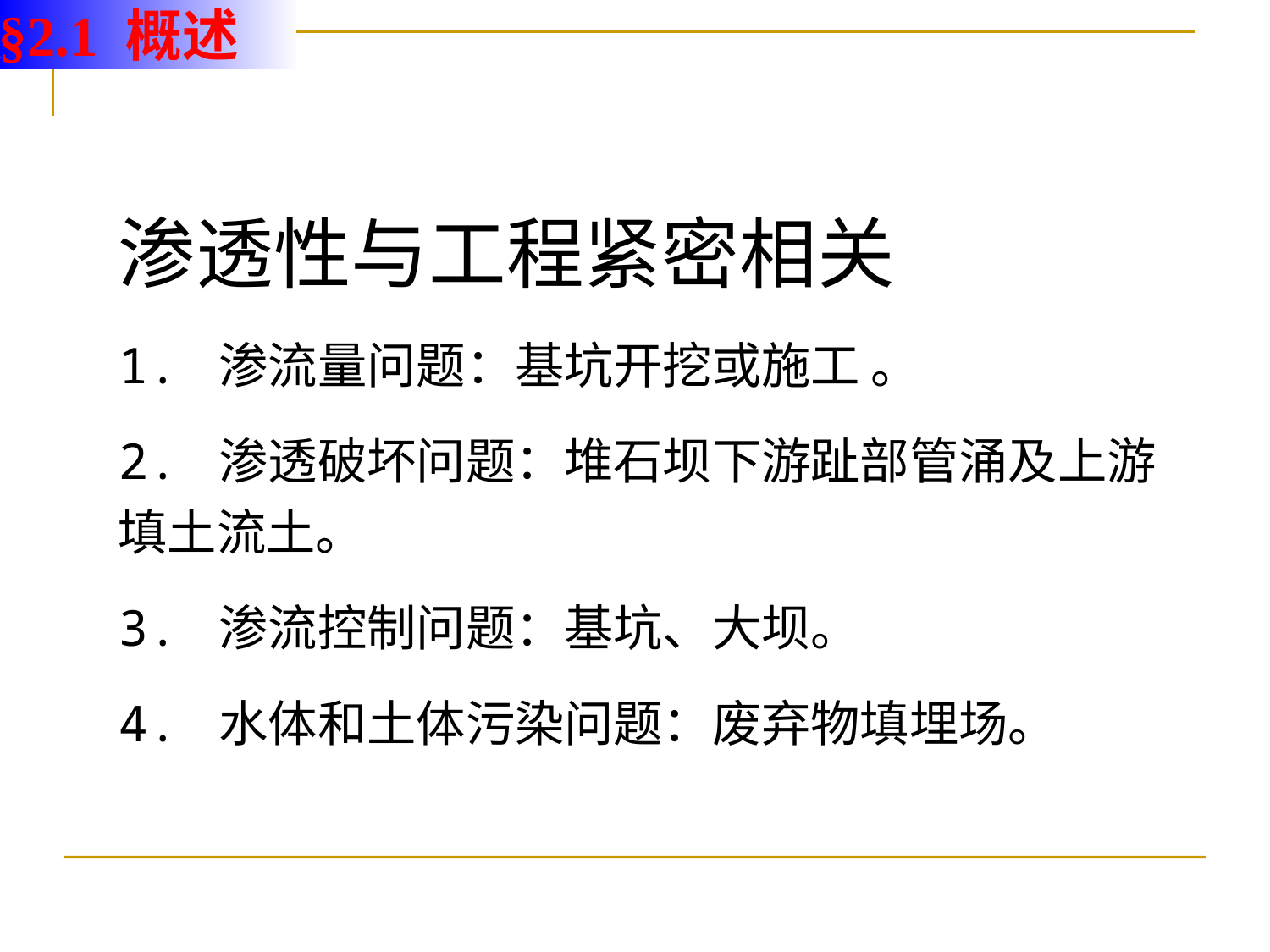

§2.1 概述
渗透性与工程紧密相关
1. 渗流量问题：基坑开挖或施工 。
2. 渗透破坏问题：堆石坝下游趾部管涌及上游填土流土。
3. 渗流控制问题：基坑、大坝。
4. 水体和土体污染问题：废弃物填埋场。